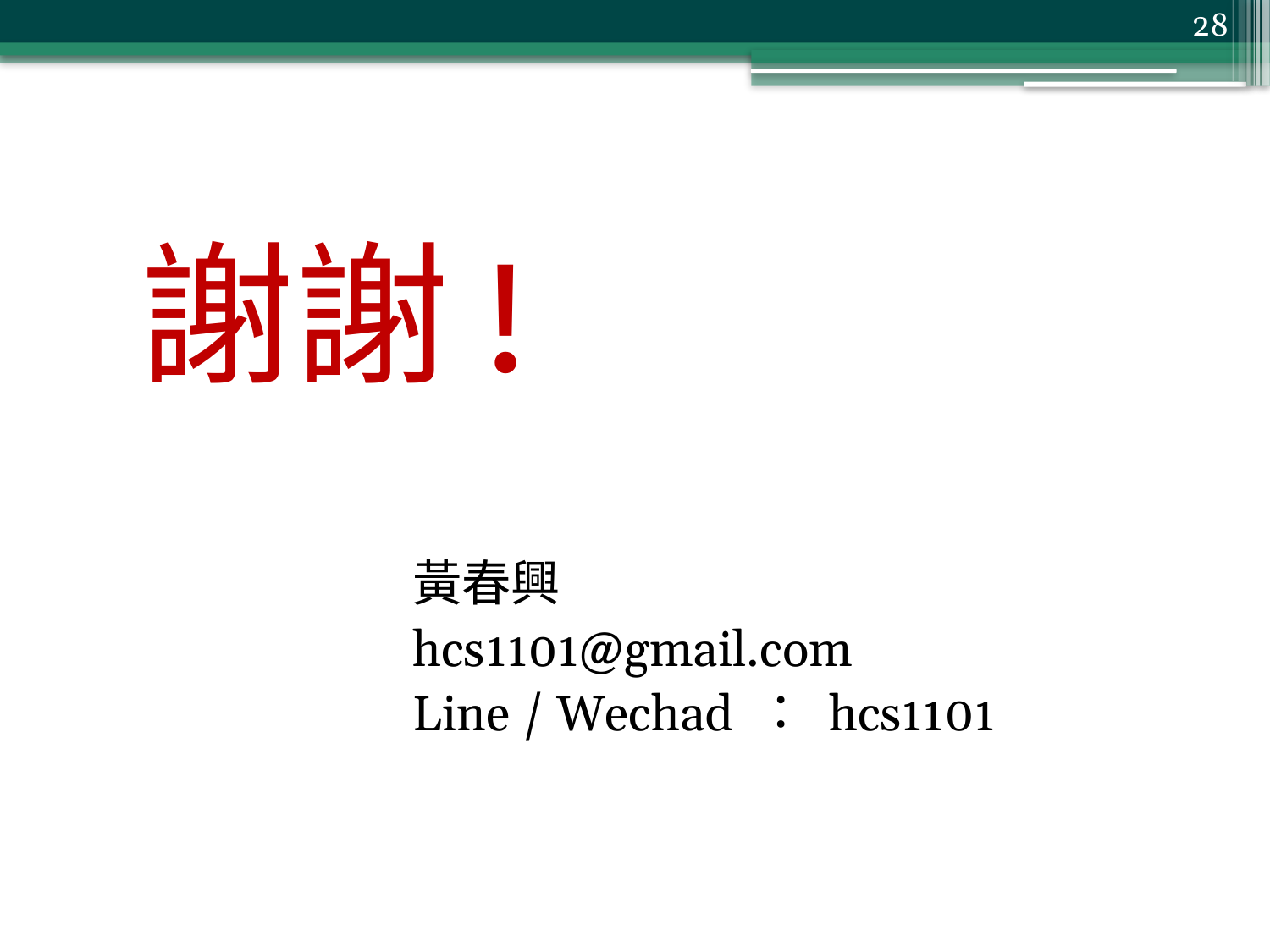

28
# 謝謝!
黃春興
hcs1101@gmail.com
Line / Wechad ： hcs1101